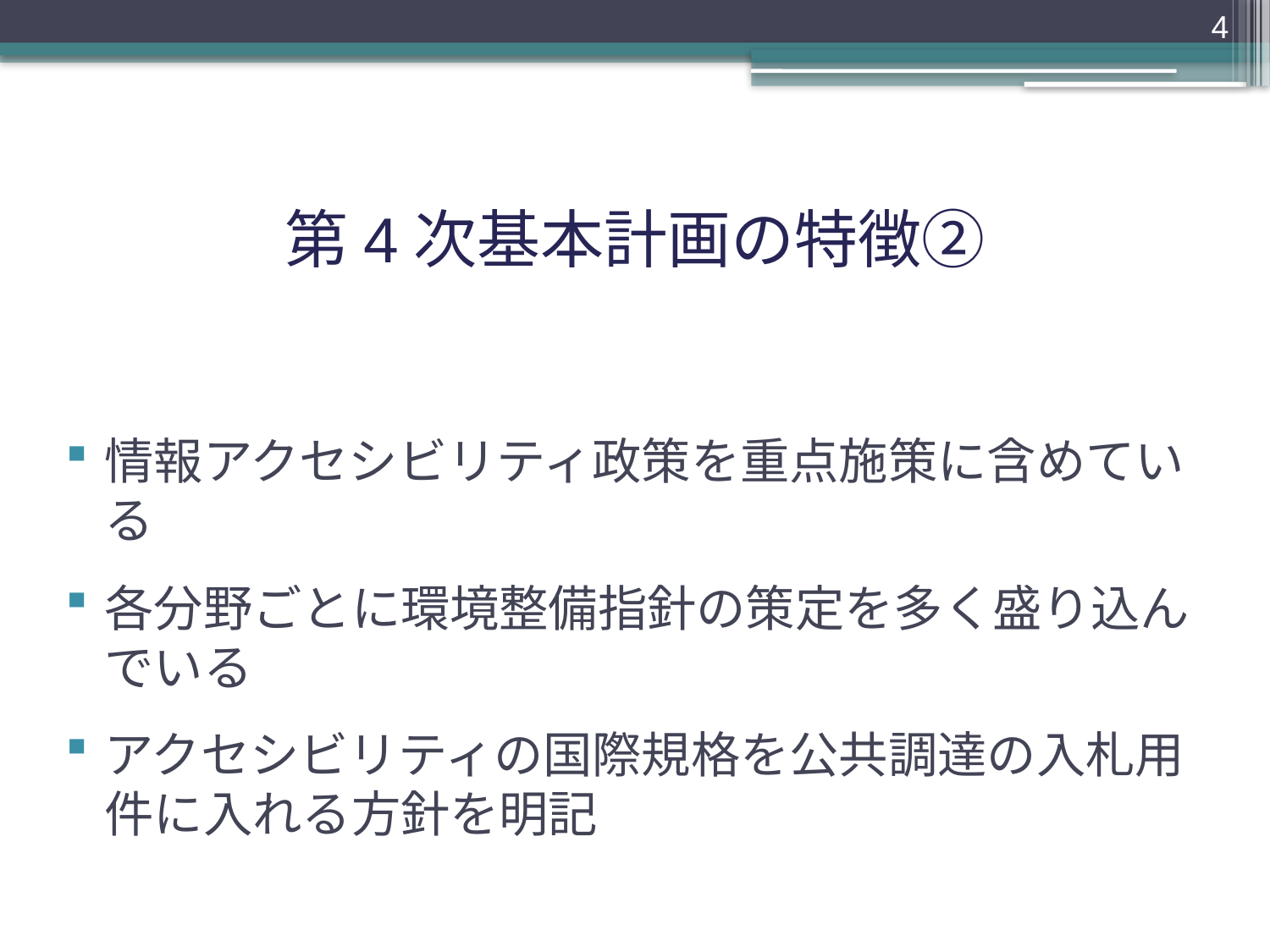

4
# 第4次基本計画の特徴②
情報アクセシビリティ政策を重点施策に含めている
各分野ごとに環境整備指針の策定を多く盛り込んでいる
アクセシビリティの国際規格を公共調達の入札用件に入れる方針を明記